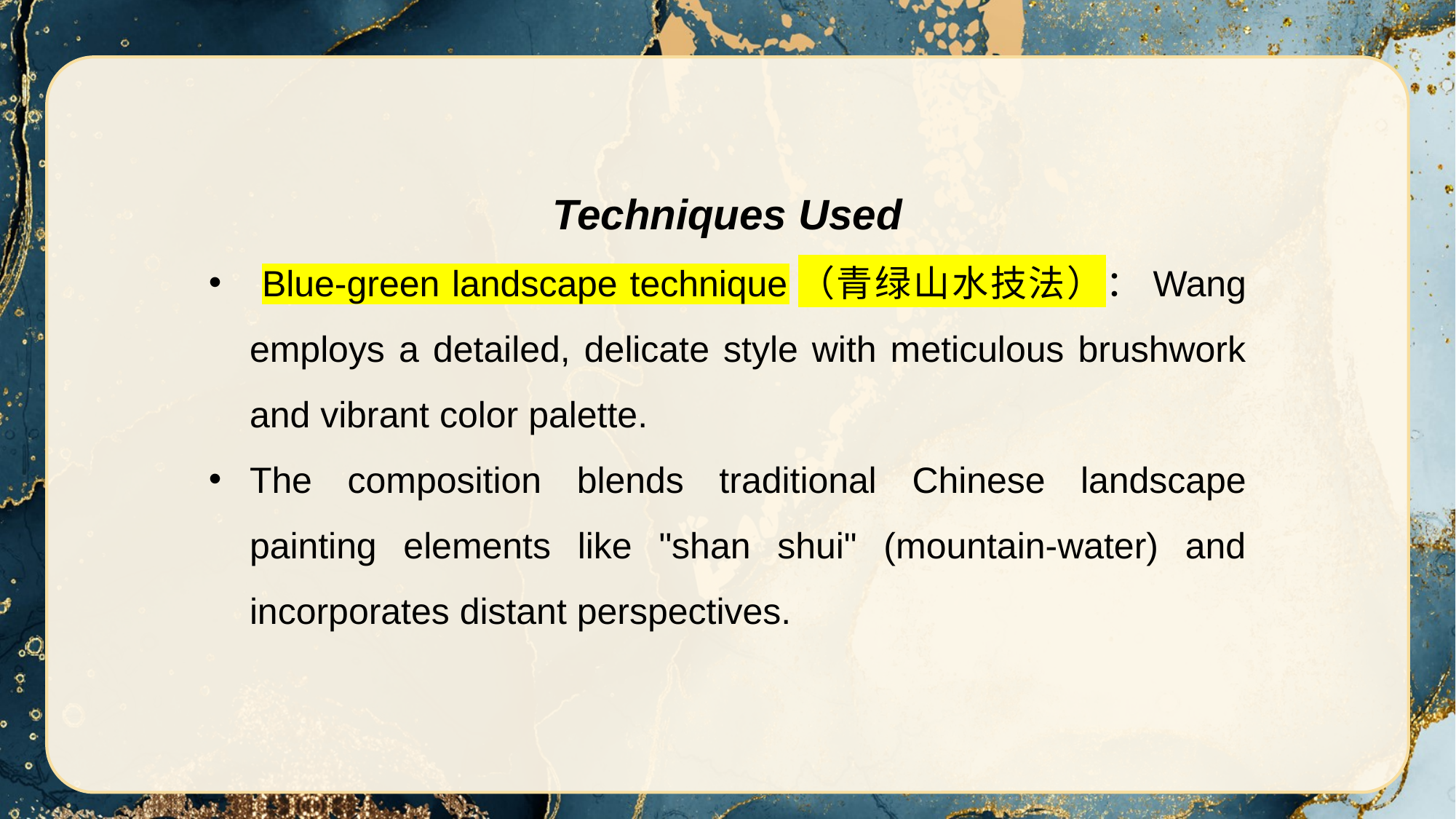

Techniques Used
 Blue-green landscape technique（青绿山水技法）：Wang employs a detailed, delicate style with meticulous brushwork and vibrant color palette.
The composition blends traditional Chinese landscape painting elements like "shan shui" (mountain-water) and incorporates distant perspectives.